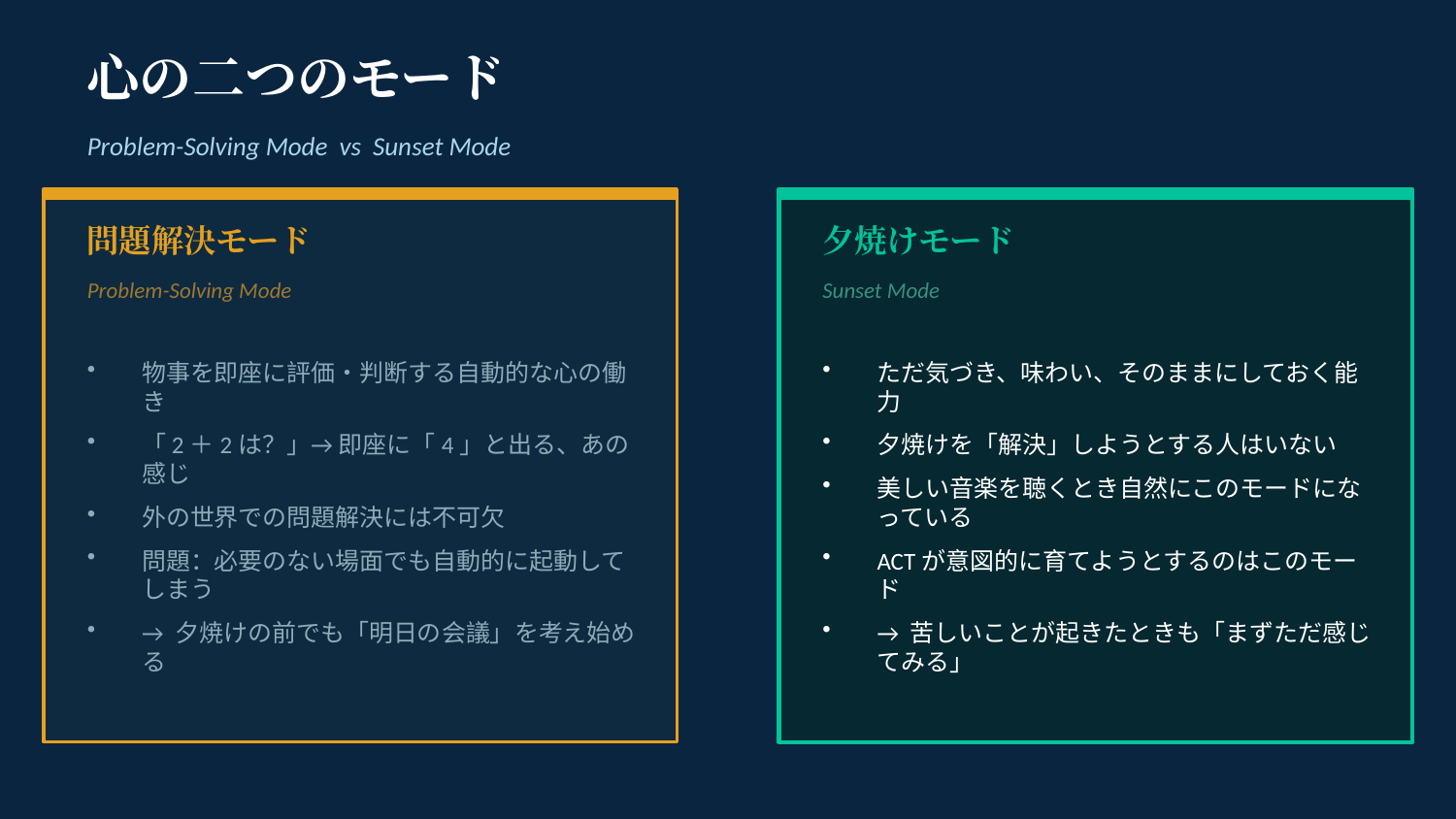

心の二つのモード
Problem-Solving Mode  vs  Sunset Mode

問題解決モード
夕焼けモード
Problem-Solving Mode
Sunset Mode
物事を即座に評価・判断する自動的な心の働き
「2＋2は？」→ 即座に「4」と出る、あの感じ
外の世界での問題解決には不可欠
問題：必要のない場面でも自動的に起動してしまう
→ 夕焼けの前でも「明日の会議」を考え始める
ただ気づき、味わい、そのままにしておく能力
夕焼けを「解決」しようとする人はいない
美しい音楽を聴くとき自然にこのモードになっている
ACTが意図的に育てようとするのはこのモード
→ 苦しいことが起きたときも「まずただ感じてみる」